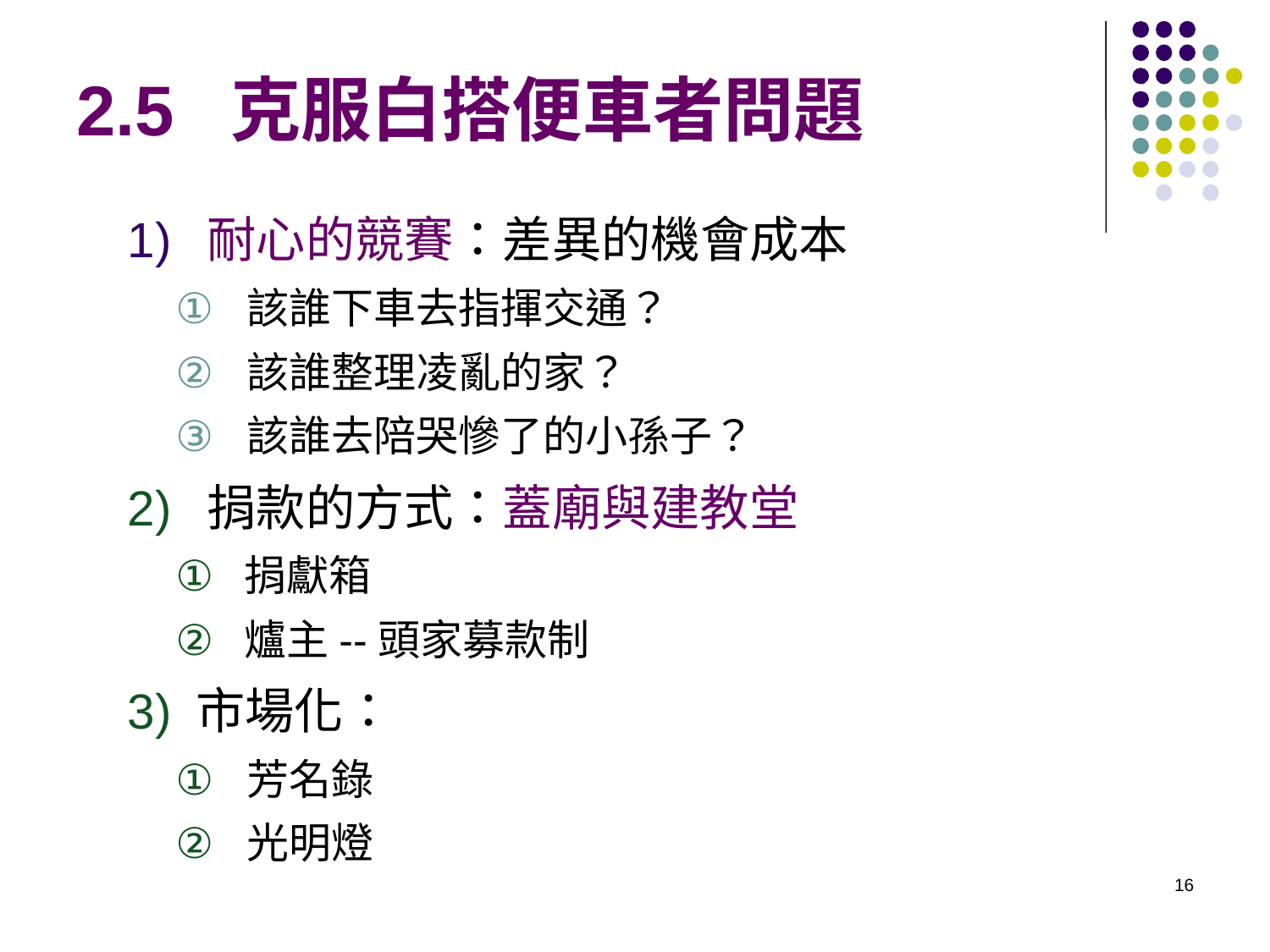

# 2.5  克服白搭便車者問題
耐心的競賽：差異的機會成本
該誰下車去指揮交通？
該誰整理凌亂的家？
該誰去陪哭慘了的小孫子？
捐款的方式：蓋廟與建教堂
捐獻箱
爐主--頭家募款制
市場化：
芳名錄
光明燈
16